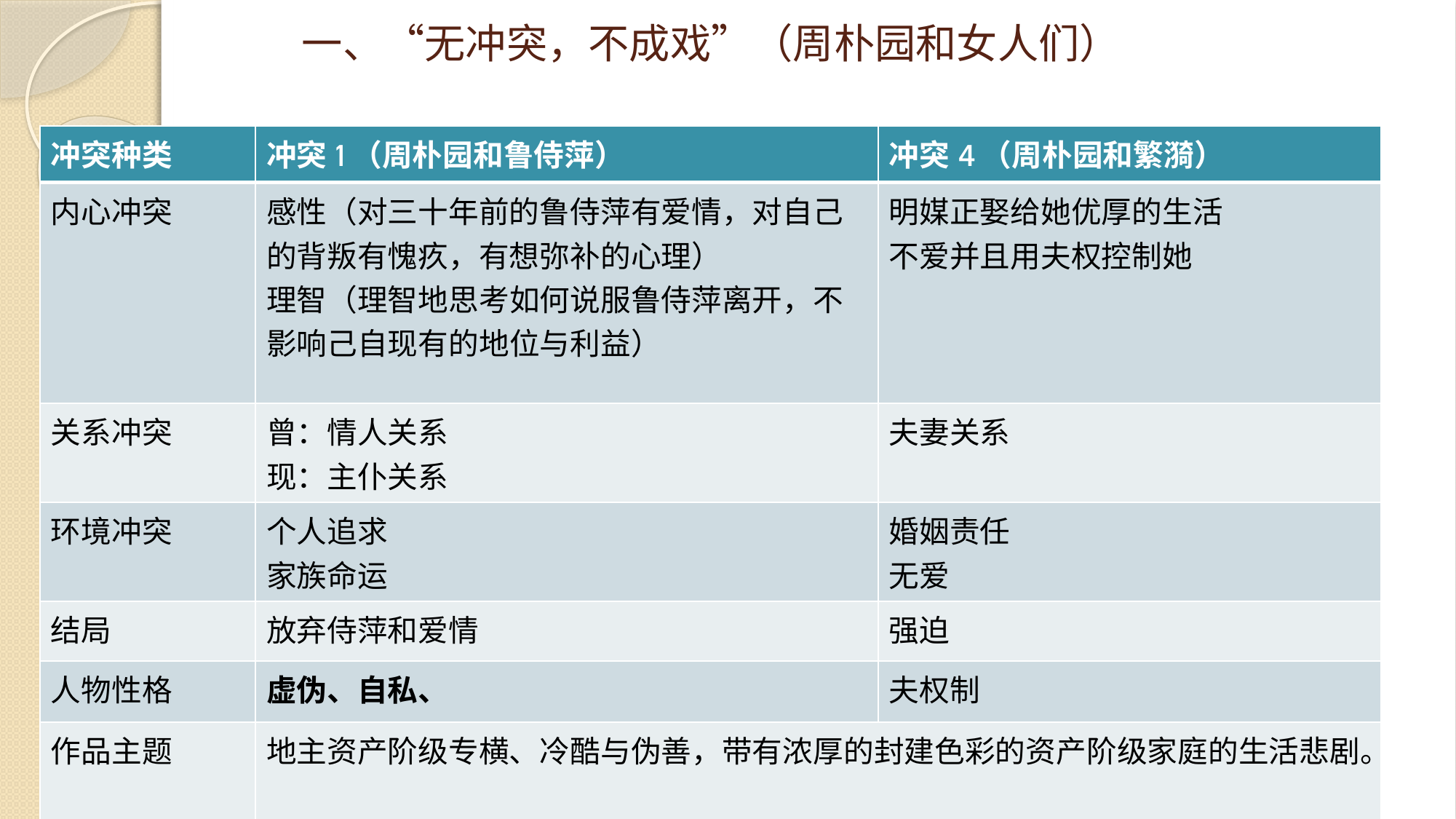

# 一、“无冲突，不成戏”（周朴园和女人们）
| 冲突种类 | 冲突1（周朴园和鲁侍萍） | 冲突4（周朴园和繁漪） |
| --- | --- | --- |
| 内心冲突 | 感性（对三十年前的鲁侍萍有爱情，对自己的背叛有愧疚，有想弥补的心理） 理智（理智地思考如何说服鲁侍萍离开，不影响己自现有的地位与利益） | 明媒正娶给她优厚的生活 不爱并且用夫权控制她 |
| 关系冲突 | 曾：情人关系 现：主仆关系 | 夫妻关系 |
| 环境冲突 | 个人追求 家族命运 | 婚姻责任 无爱 |
| 结局 | 放弃侍萍和爱情 | 强迫 |
| 人物性格 | 虚伪、自私、 | 夫权制 |
| 作品主题 | 地主资产阶级专横、冷酷与伪善，带有浓厚的封建色彩的资产阶级家庭的生活悲剧。 |  |